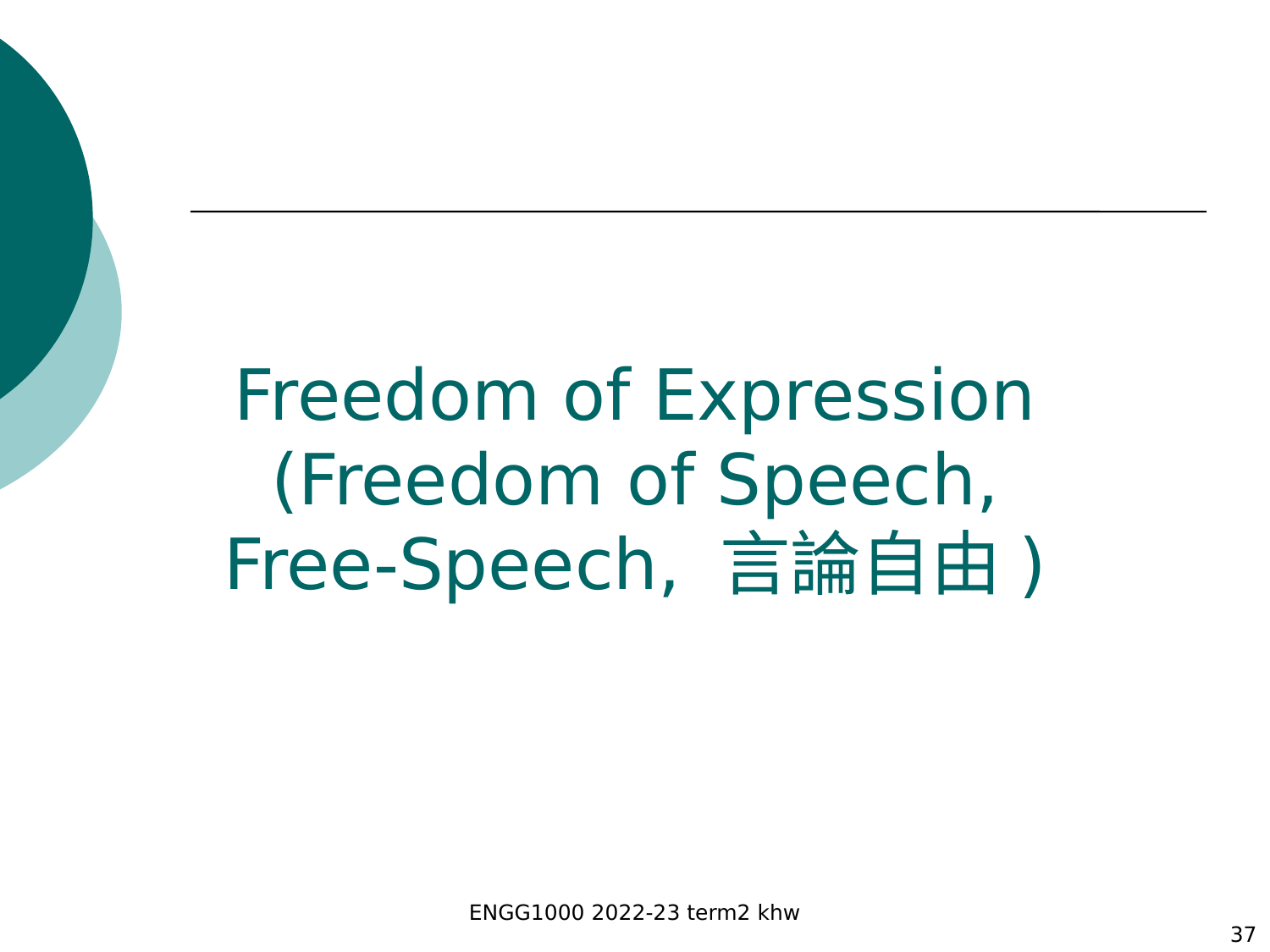

Freedom of Expression
(Freedom of Speech,
Free-Speech, 言論自由)
ENGG1000 2022-23 term2 khw
37